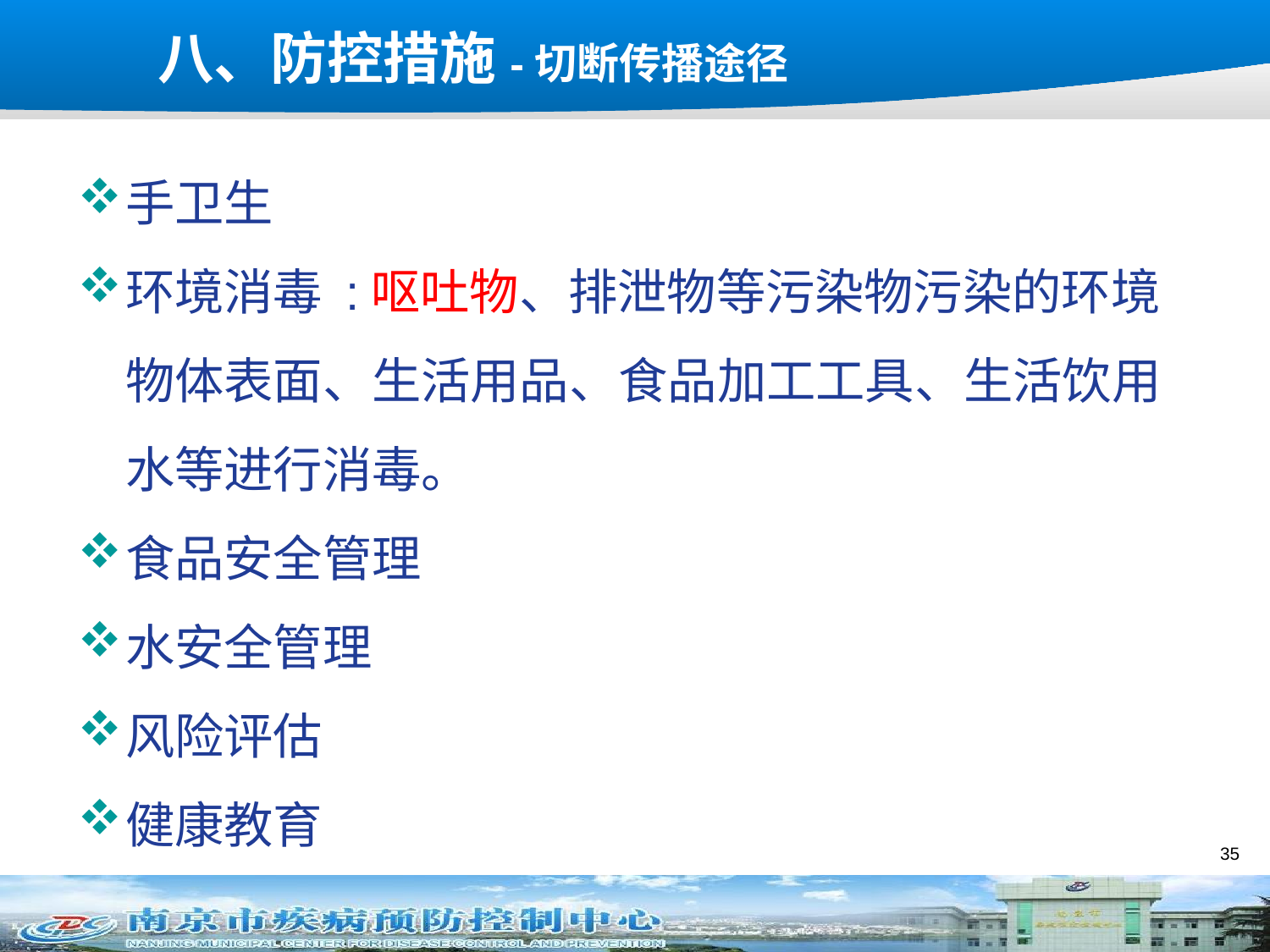

# 八、防控措施-切断传播途径
手卫生
环境消毒 :呕吐物、排泄物等污染物污染的环境物体表面、生活用品、食品加工工具、生活饮用水等进行消毒。
食品安全管理
水安全管理
风险评估
健康教育

35